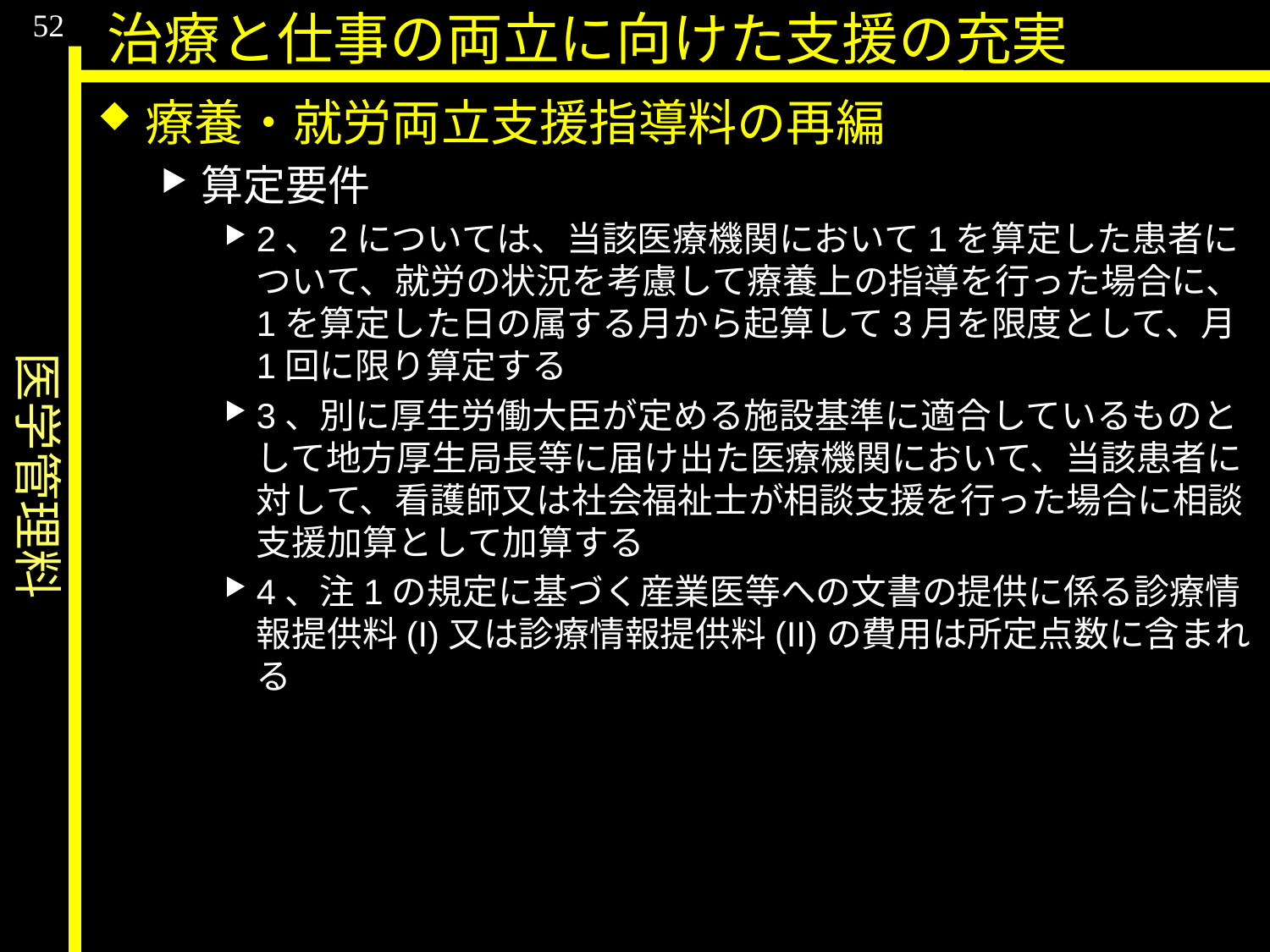

医学管理料
52
治療と仕事の両立に向けた支援の充実

療養・就労両立支援指導料の再編
算定要件
2、2については、当該医療機関において1を算定した患者について、就労の状況を考慮して療養上の指導を行った場合に、1を算定した日の属する月から起算して3月を限度として、月1回に限り算定する
3、別に厚生労働大臣が定める施設基準に適合しているものとして地方厚生局長等に届け出た医療機関において、当該患者に対して、看護師又は社会福祉士が相談支援を行った場合に相談支援加算として加算する
4、注1の規定に基づく産業医等への文書の提供に係る診療情報提供料(I)又は診療情報提供料(II)の費用は所定点数に含まれる